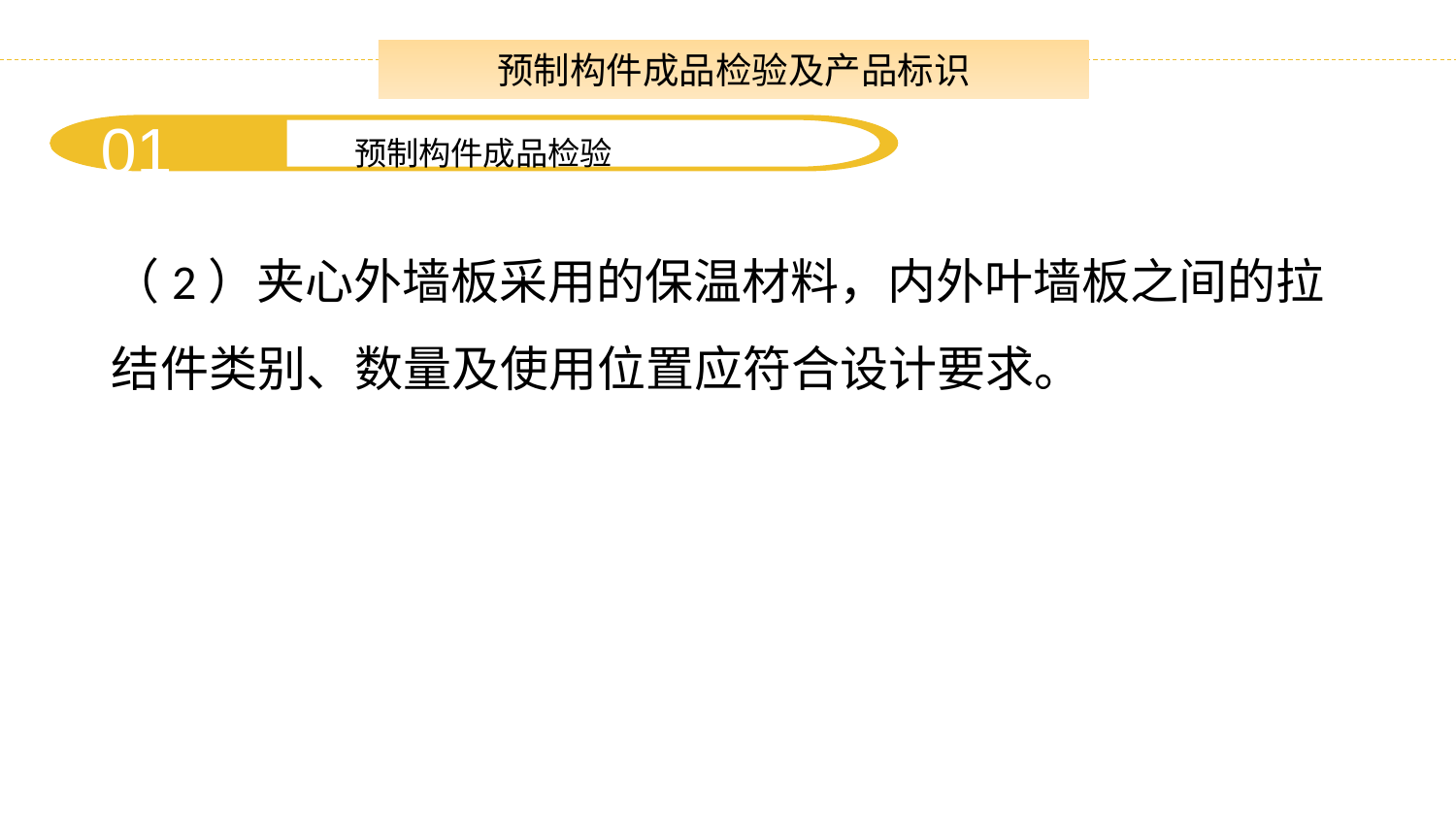

预制构件成品检验及产品标识
01

预制构件成品检验

（2）夹心外墙板采用的保温材料，内外叶墙板之间的拉结件类别、数量及使用位置应符合设计要求。